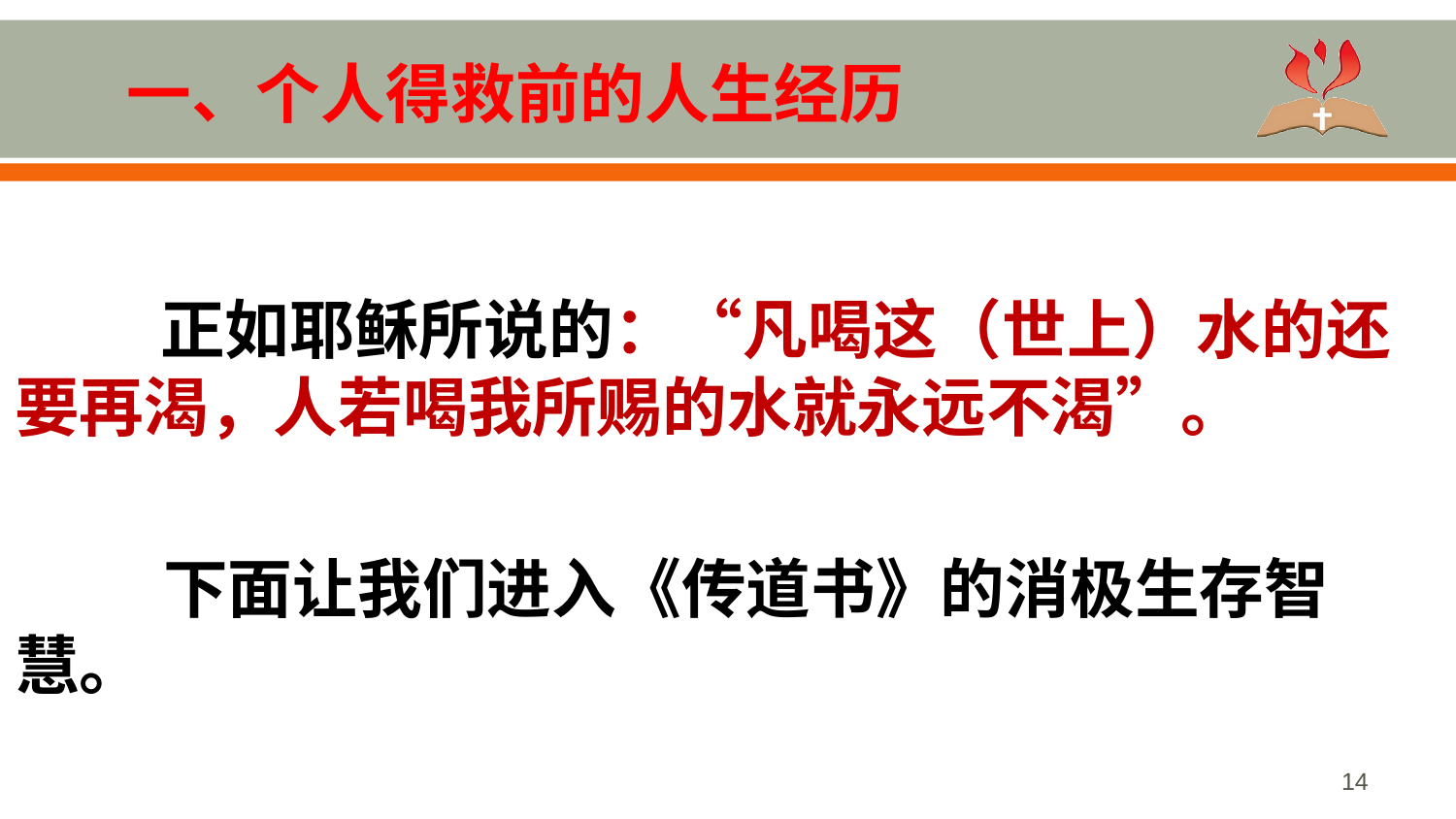

一、个人得救前的人生经历

       	正如耶稣所说的：“凡喝这（世上）水的还要再渴，人若喝我所赐的水就永远不渴”。

         下面让我们进入《传道书》的消极生存智慧。

14